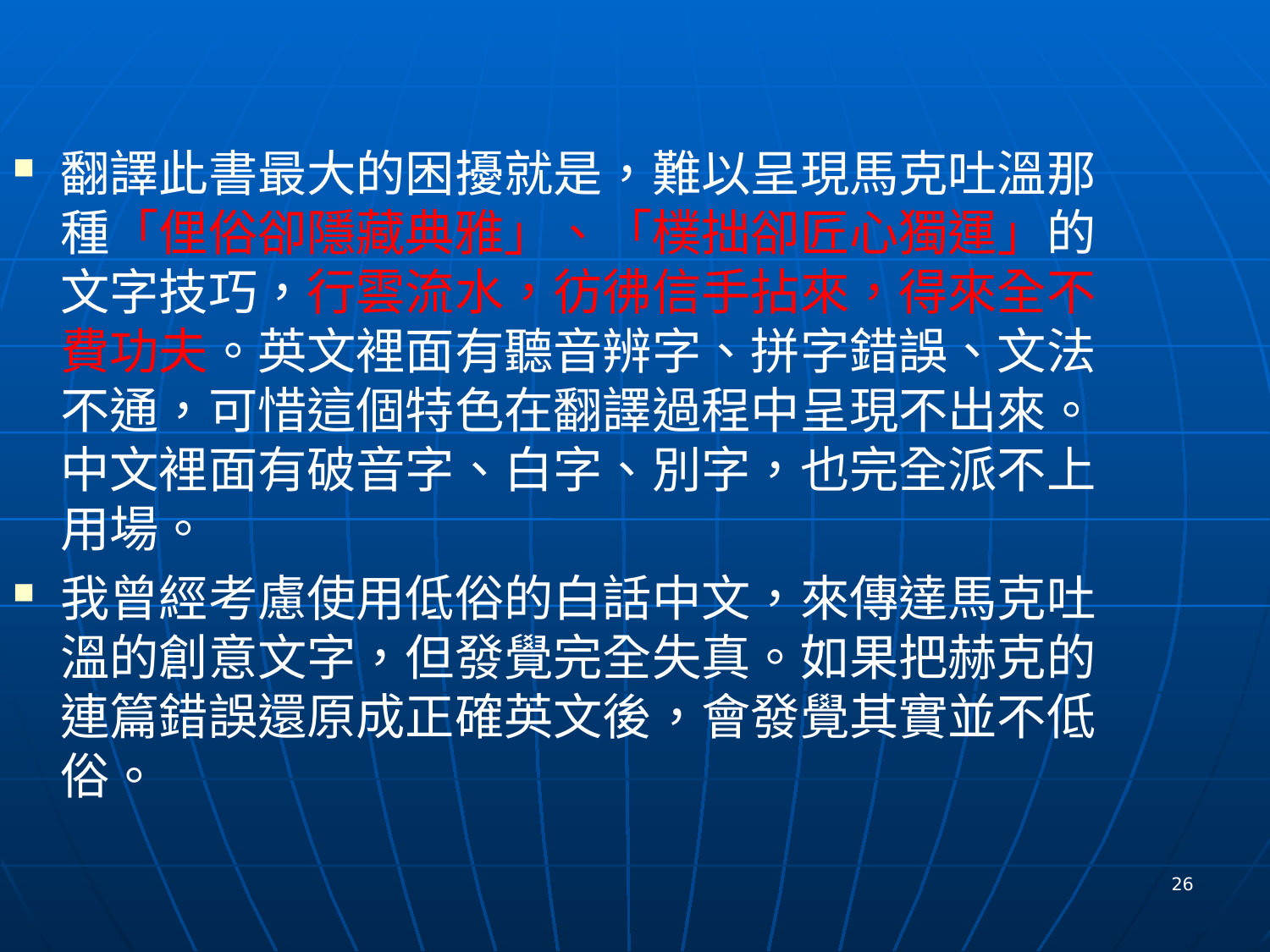

翻譯此書最大的困擾就是，難以呈現馬克吐溫那種「俚俗卻隱藏典雅」、「樸拙卻匠心獨運」的文字技巧，行雲流水，彷彿信手拈來，得來全不費功夫。英文裡面有聽音辨字、拼字錯誤、文法不通，可惜這個特色在翻譯過程中呈現不出來。中文裡面有破音字、白字、別字，也完全派不上用場。
我曾經考慮使用低俗的白話中文，來傳達馬克吐溫的創意文字，但發覺完全失真。如果把赫克的連篇錯誤還原成正確英文後，會發覺其實並不低俗。

26